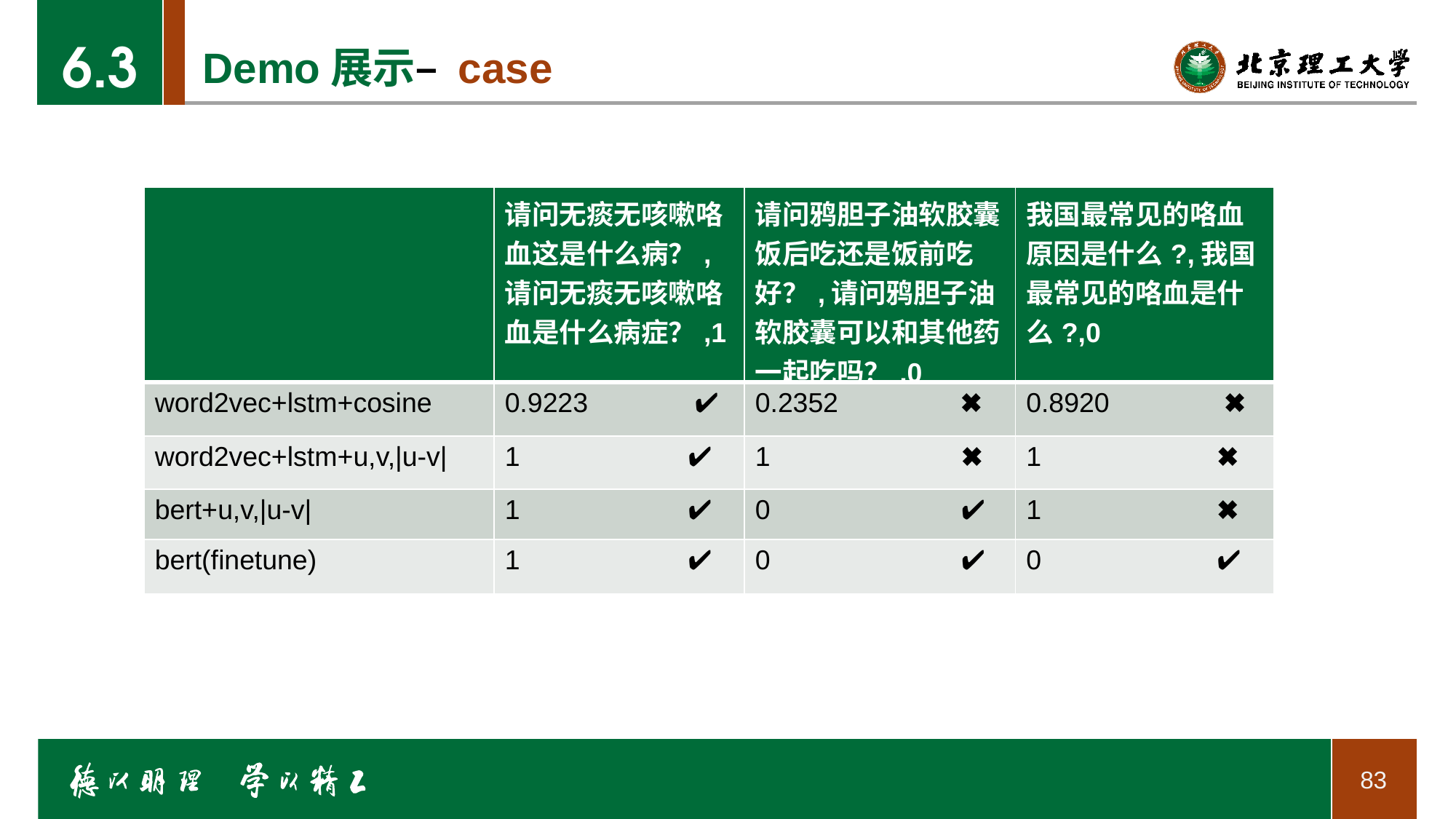

6.3
# Demo展示– case
|  | 请问无痰无咳嗽咯血这是什么病？,请问无痰无咳嗽咯血是什么病症？,1 | 请问鸦胆子油软胶囊饭后吃还是饭前吃好？,请问鸦胆子油软胶囊可以和其他药一起吃吗？,0 | 我国最常见的咯血原因是什么?,我国最常见的咯血是什么?,0 |
| --- | --- | --- | --- |
| word2vec+lstm+cosine | 0.9223 ✔ | 0.2352 ✖ | 0.8920 ✖ |
| word2vec+lstm+u,v,|u-v| | 1 ✔ | 1 ✖ | 1 ✖ |
| bert+u,v,|u-v| | 1 ✔ | 0 ✔ | 1 ✖ |
| bert(finetune) | 1 ✔ | 0 ✔ | 0 ✔ |